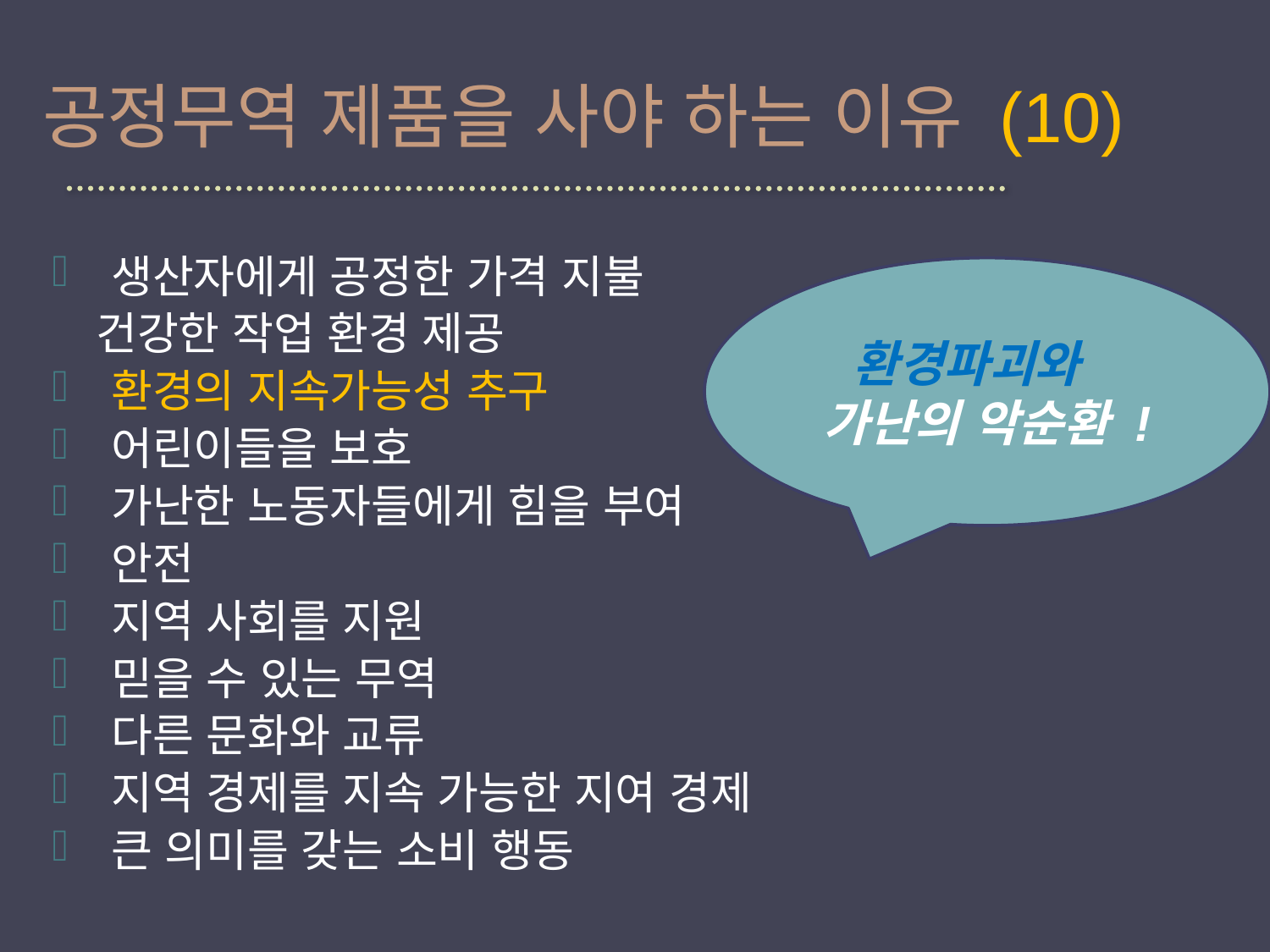

# 공정무역 제품을 사야 하는 이유 (10)
 생산자에게 공정한 가격 지불
   건강한 작업 환경 제공
 환경의 지속가능성 추구
 어린이들을 보호
 가난한 노동자들에게 힘을 부여
 안전
 지역 사회를 지원
 믿을 수 있는 무역
 다른 문화와 교류
 지역 경제를 지속 가능한 지여 경제
 큰 의미를 갖는 소비 행동

환경파괴와
가난의 악순환 !